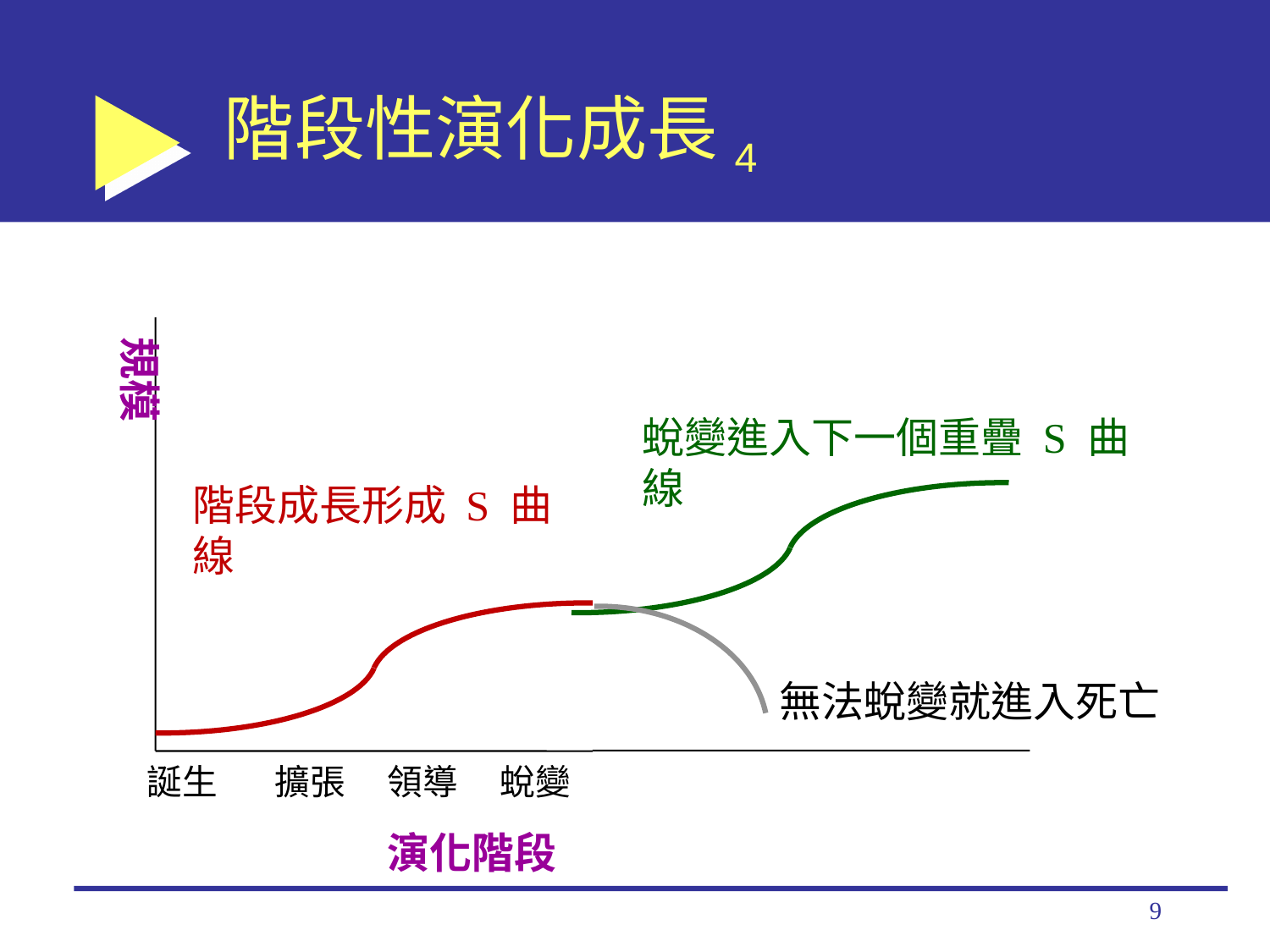

# 階段性演化成長4

規模
蛻變進入下一個重疊 S 曲線

階段成長形成 S 曲線

無法蛻變就進入死亡

領導
蛻變
擴張
誕生
演化階段
9